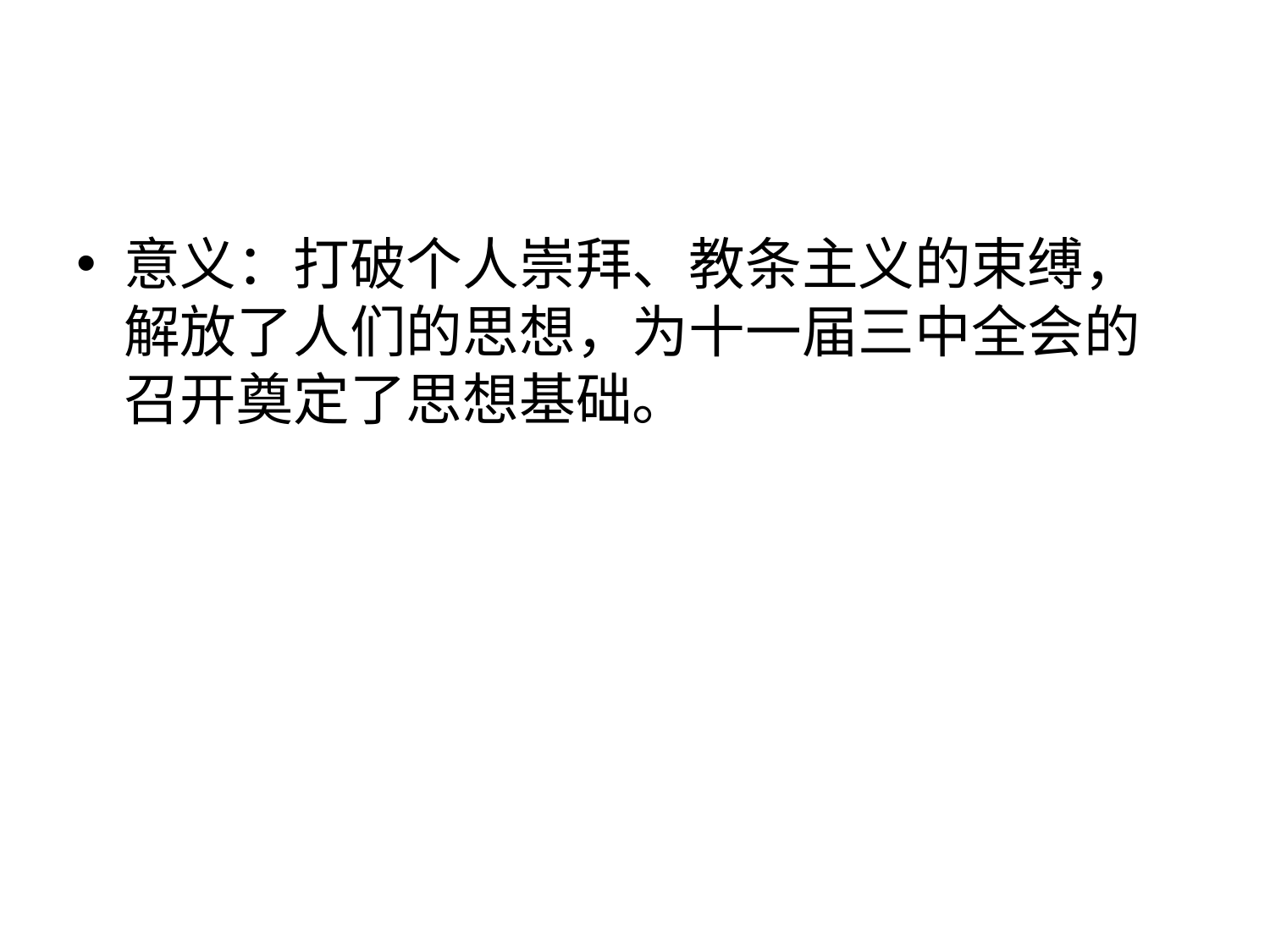

#
意义：打破个人崇拜、教条主义的束缚，解放了人们的思想，为十一届三中全会的召开奠定了思想基础。